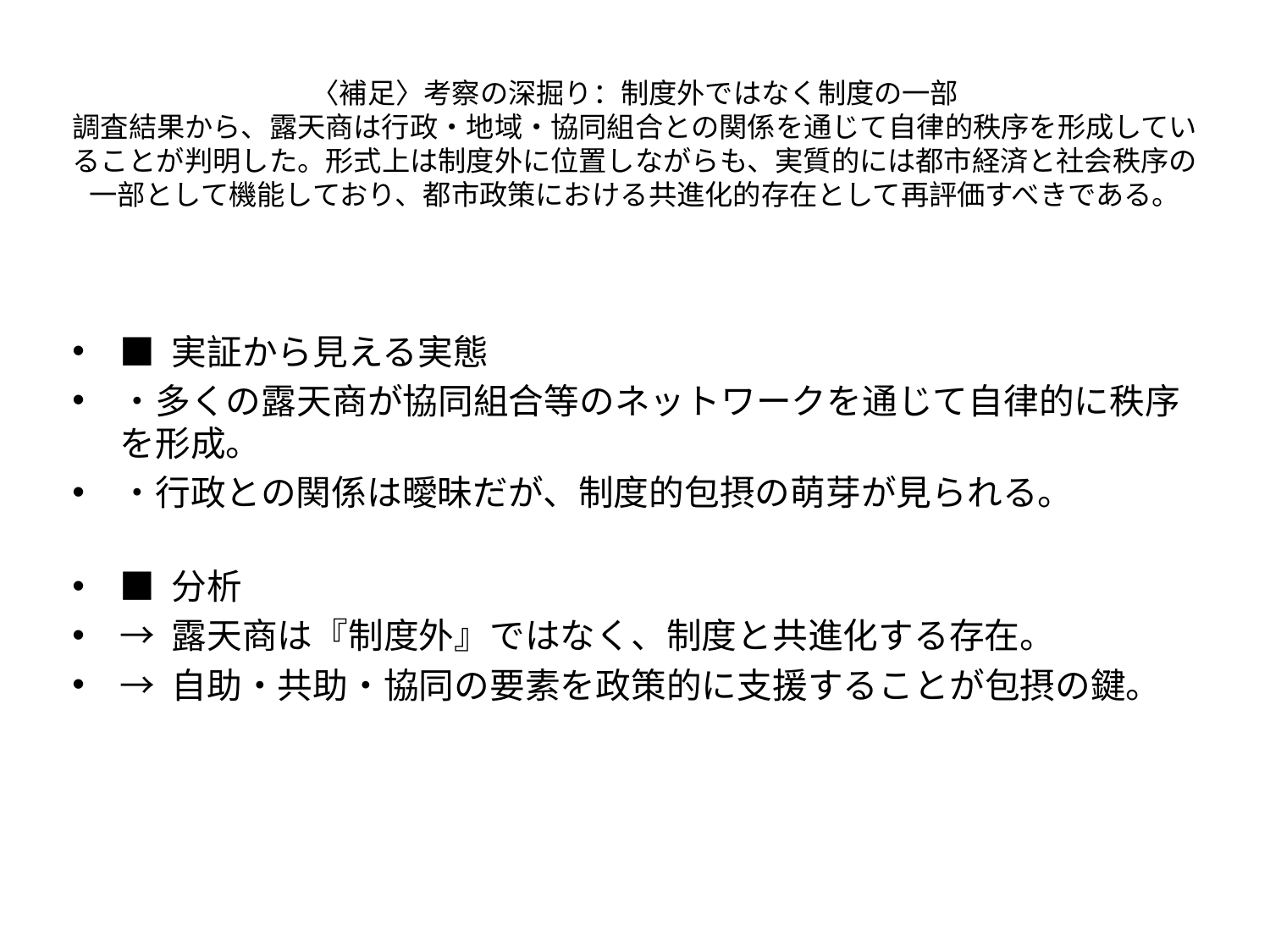

# 〈補足〉考察の深掘り：制度外ではなく制度の一部
調査結果から、露天商は行政・地域・協同組合との関係を通じて自律的秩序を形成していることが判明した。形式上は制度外に位置しながらも、実質的には都市経済と社会秩序の一部として機能しており、都市政策における共進化的存在として再評価すべきである。
■ 実証から見える実態
・多くの露天商が協同組合等のネットワークを通じて自律的に秩序を形成。
・行政との関係は曖昧だが、制度的包摂の萌芽が見られる。

■ 分析
→ 露天商は『制度外』ではなく、制度と共進化する存在。
→ 自助・共助・協同の要素を政策的に支援することが包摂の鍵。